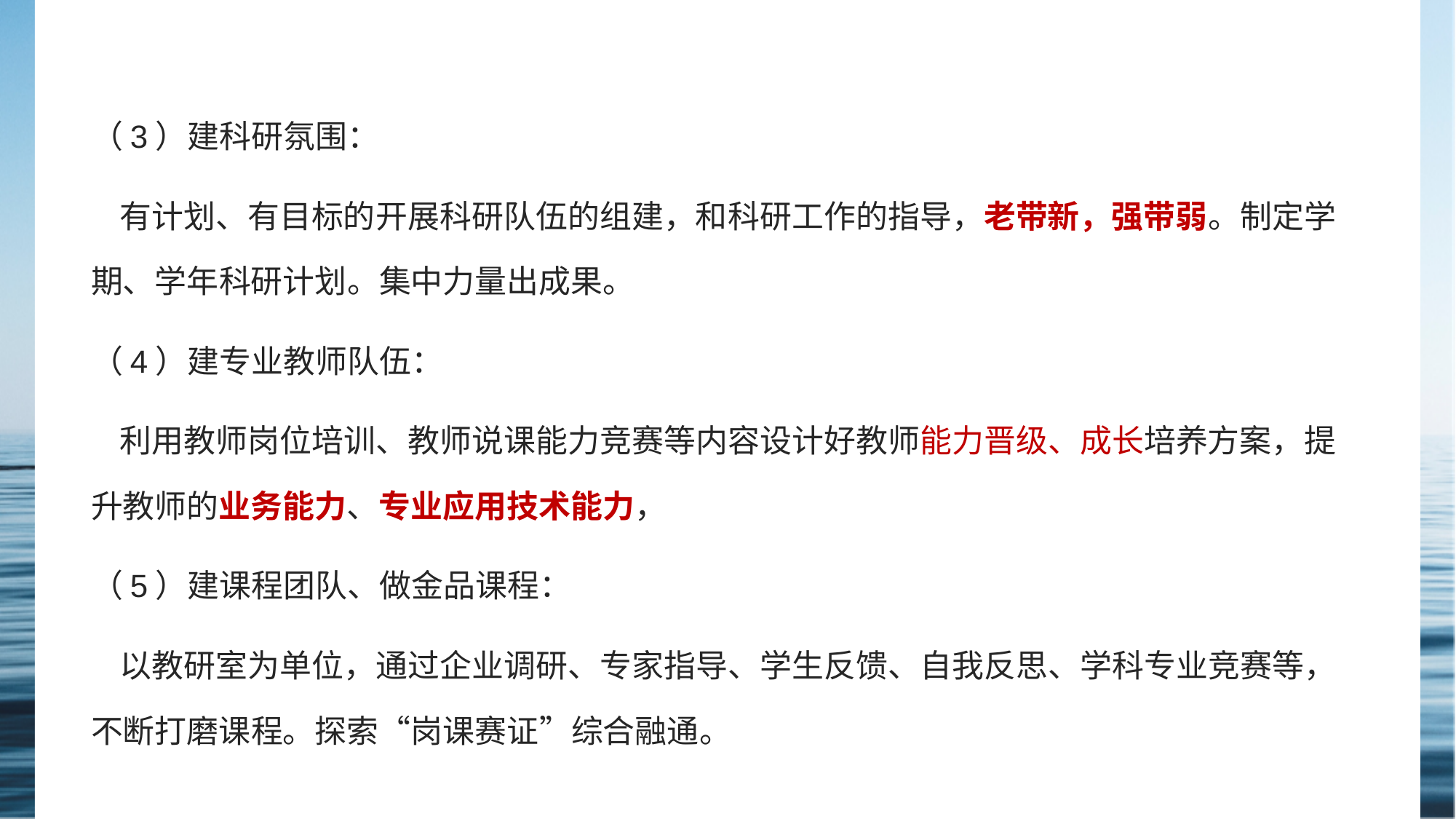

（3）建科研氛围：
   有计划、有目标的开展科研队伍的组建，和科研工作的指导，老带新，强带弱。制定学期、学年科研计划。集中力量出成果。
（4）建专业教师队伍：
   利用教师岗位培训、教师说课能力竞赛等内容设计好教师能力晋级、成长培养方案，提升教师的业务能力、专业应用技术能力，
（5）建课程团队、做金品课程：
   以教研室为单位，通过企业调研、专家指导、学生反馈、自我反思、学科专业竞赛等，不断打磨课程。探索“岗课赛证”综合融通。